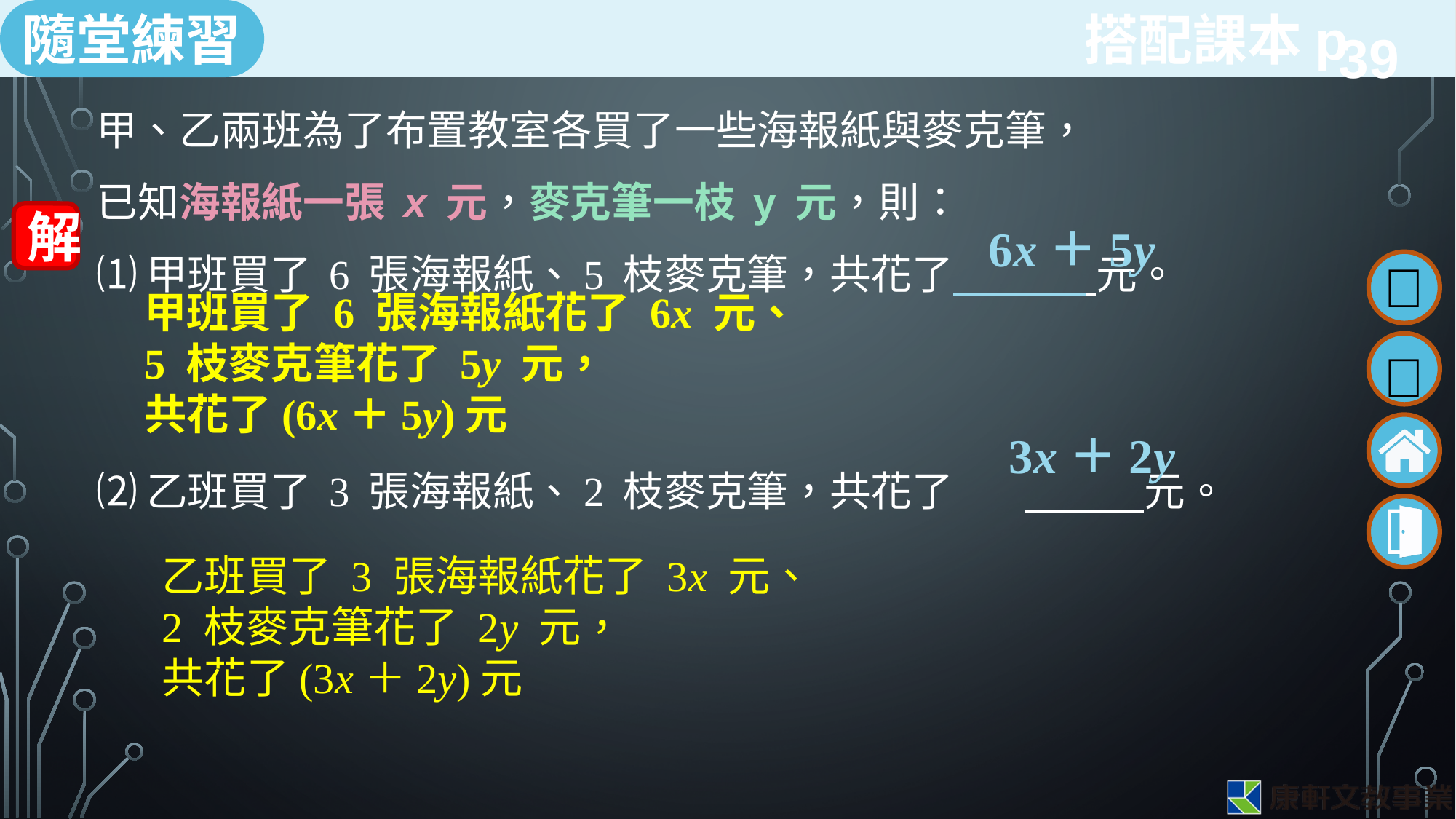

39
甲、乙兩班為了布置教室各買了一些海報紙與麥克筆，
已知海報紙一張 x 元，麥克筆一枝 y 元，則：
⑴甲班買了 6 張海報紙、5 枝麥克筆，共花了　　　  元。

⑵乙班買了 3 張海報紙、2 枝麥克筆，共花了	　　    元。

解
6x＋5y
甲班買了 6 張海報紙花了 6x 元、
5 枝麥克筆花了 5y 元，
共花了(6x＋5y)元
3x＋2y
乙班買了 3 張海報紙花了 3x 元、
2 枝麥克筆花了 2y 元，
共花了(3x＋2y)元